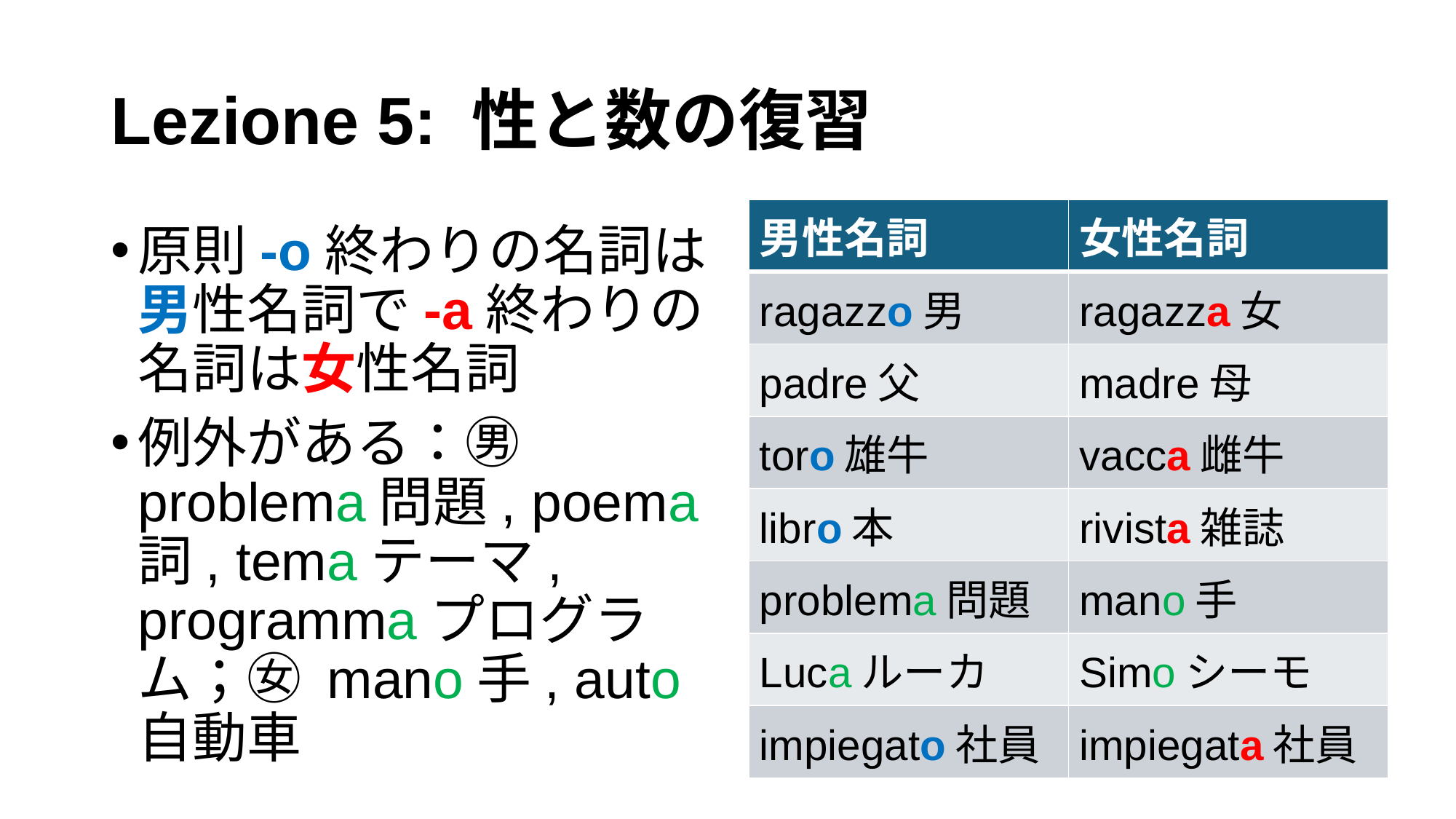

# Lezione 5: 性と数の復習
| 男性名詞 | 女性名詞 |
| --- | --- |
| ragazzo男 | ragazza女 |
| padre父 | madre母 |
| toro雄牛 | vacca雌牛 |
| libro本 | rivista雑誌 |
| problema問題 | mano手 |
| Lucaルーカ | Simoシーモ |
| impiegato社員 | impiegata社員 |
原則-o終わりの名詞は男性名詞で-a終わりの名詞は女性名詞
例外がある：㊚ problema問題, poema詞, temaテーマ, programmaプログラム；㊛ mano手, auto自動車